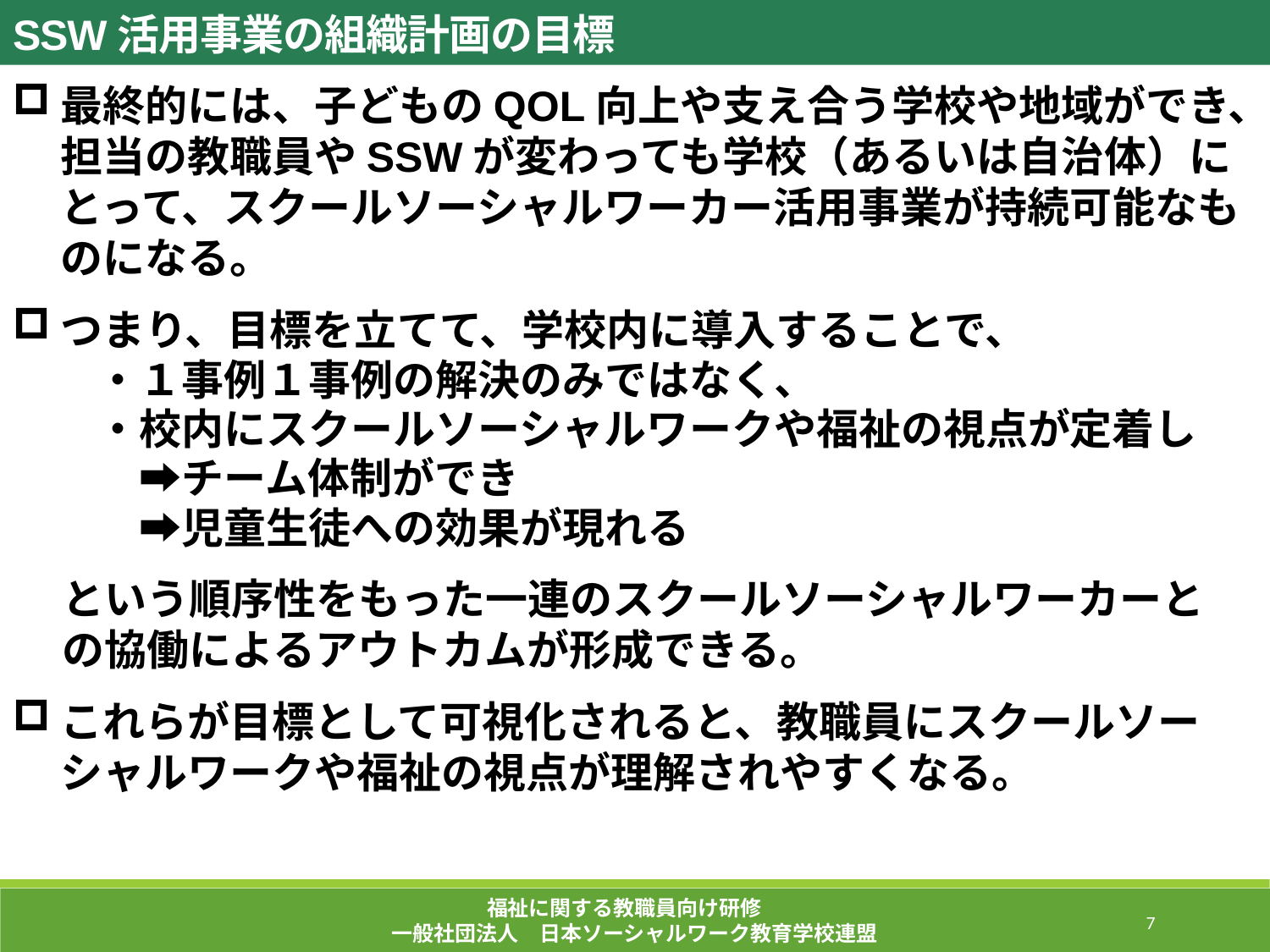

SSW活用事業の組織計画の目標
最終的には、子どものQOL向上や支え合う学校や地域ができ、担当の教職員やSSWが変わっても学校（あるいは自治体）にとって、スクールソーシャルワーカー活用事業が持続可能なものになる。
つまり、目標を立てて、学校内に導入することで、
　　・１事例１事例の解決のみではなく、
　　・校内にスクールソーシャルワークや福祉の視点が定着し
　　　➡チーム体制ができ
　　　➡児童生徒への効果が現れる
という順序性をもった一連のスクールソーシャルワーカーとの協働によるアウトカムが形成できる。
これらが目標として可視化されると、教職員にスクールソーシャルワークや福祉の視点が理解されやすくなる。
福祉に関する教職員向け研修
一般社団法人　日本ソーシャルワーク教育学校連盟
7